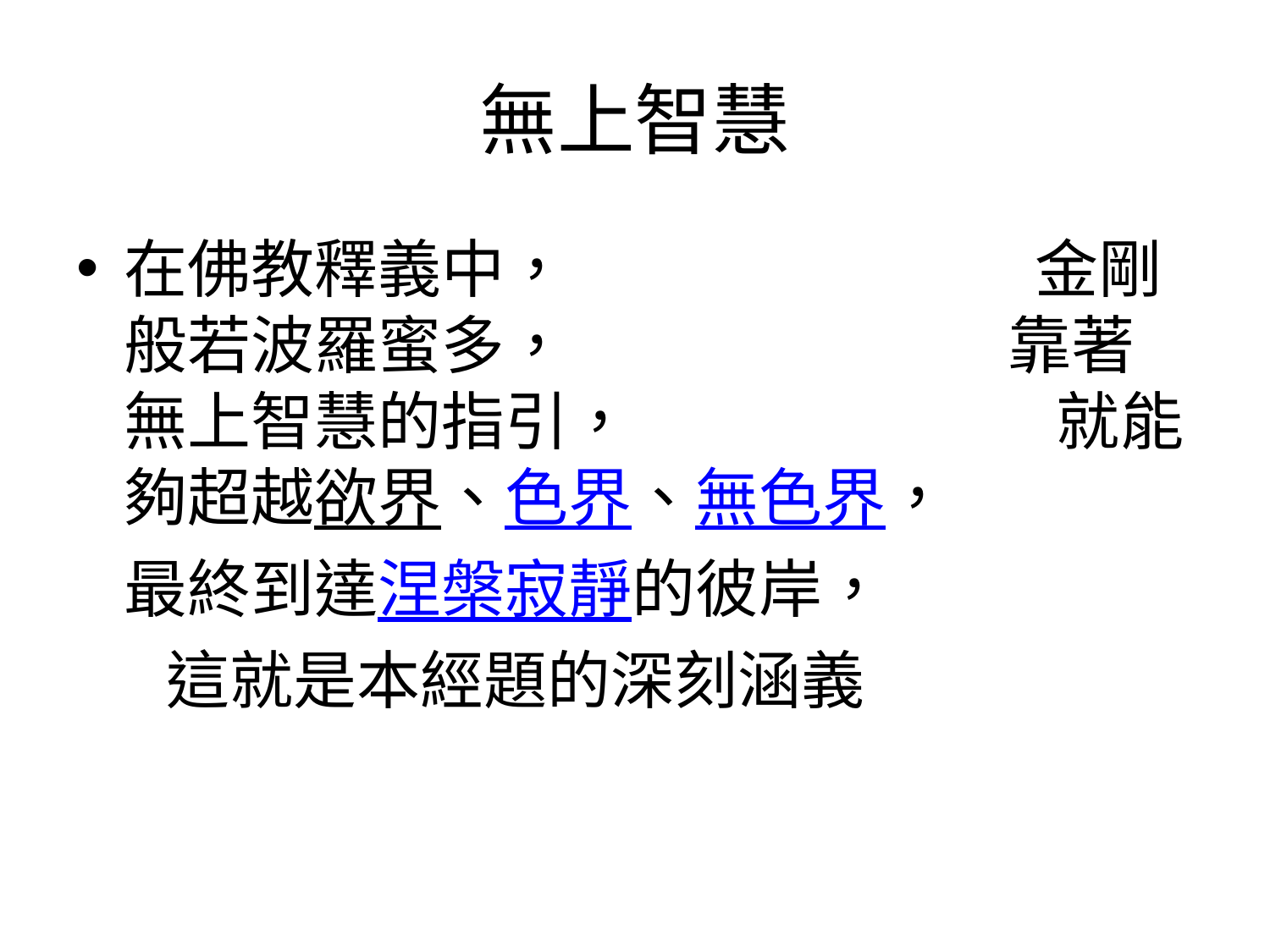

# 無上智慧
在佛教釋義中，                                 金剛般若波羅蜜多，                               靠著無上智慧的指引，                              就能夠超越欲界、色界、無色界，                最終到達涅槃寂靜的彼岸，                         這就是本經題的深刻涵義